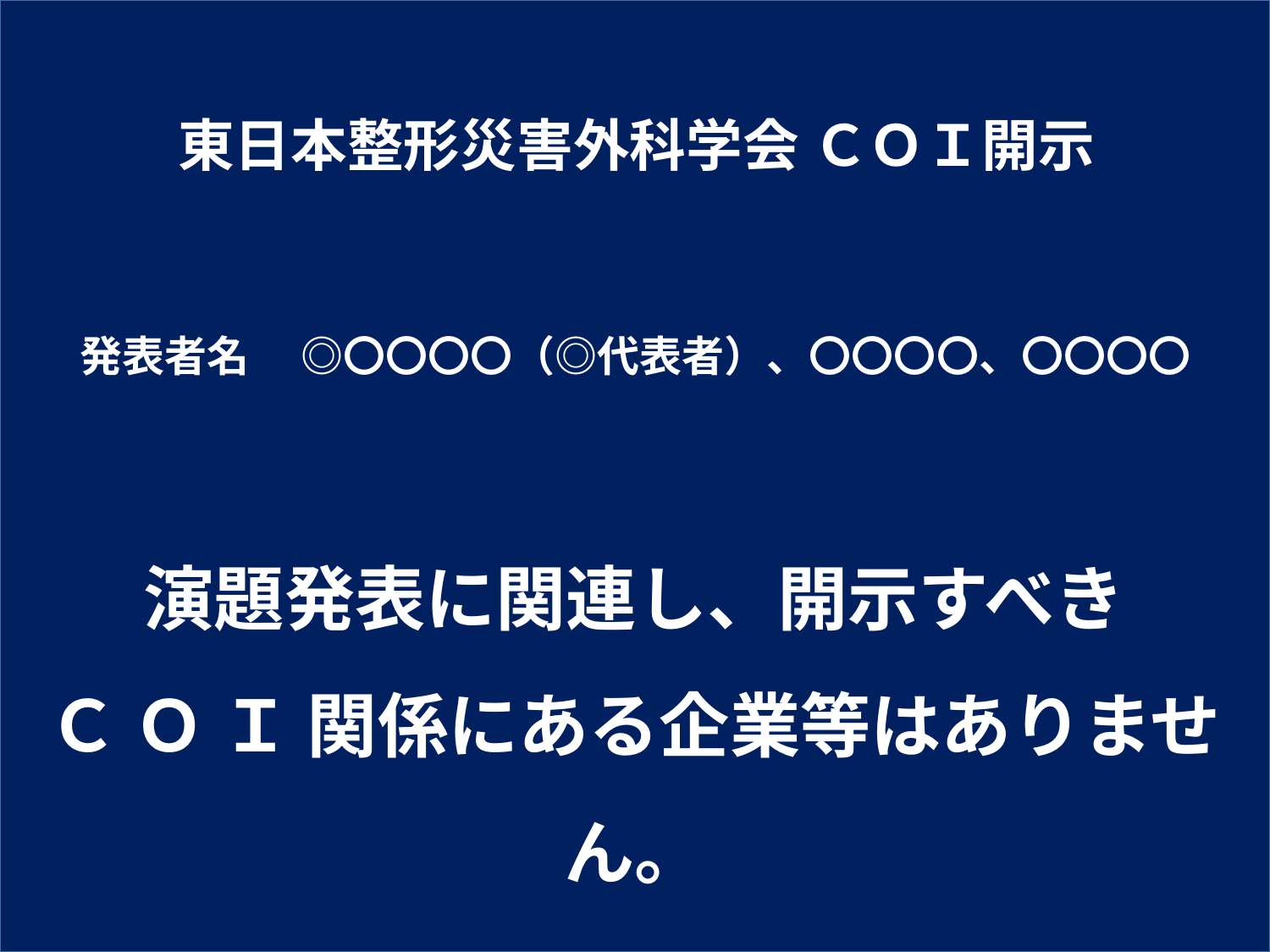

東日本整形災害外科学会 ＣＯＩ開示
発表者名　 ◎〇〇〇〇（◎代表者）、〇〇〇〇、〇〇〇〇
演題発表に関連し、開示すべき
Ｃ Ｏ Ｉ 関係にある企業等はありません。